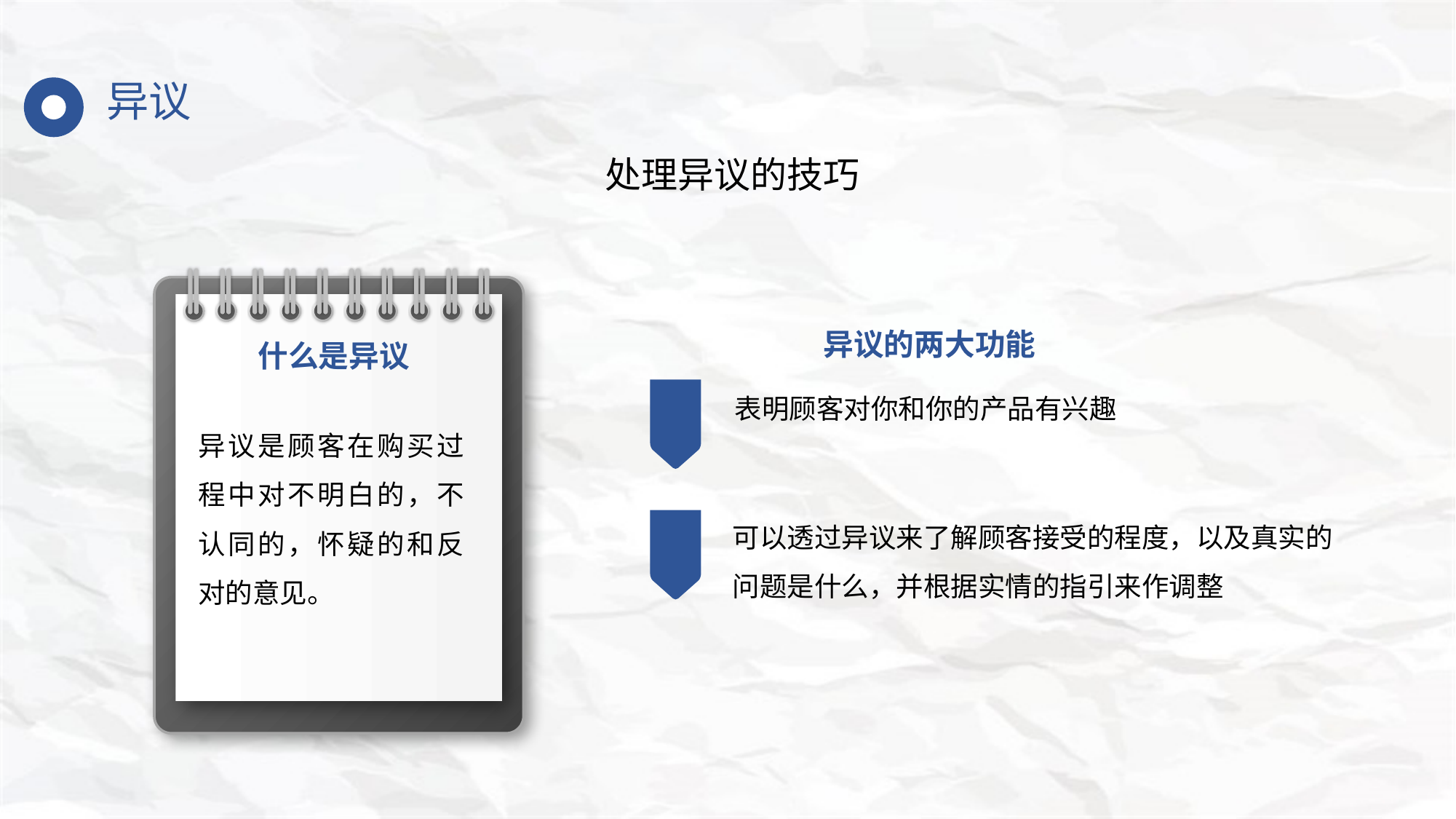

异议

处理异议的技巧

什么是异议
异议是顾客在购买过程中对不明白的，不认同的，怀疑的和反对的意见。
异议的两大功能
表明顾客对你和你的产品有兴趣

可以透过异议来了解顾客接受的程度，以及真实的问题是什么，并根据实情的指引来作调整